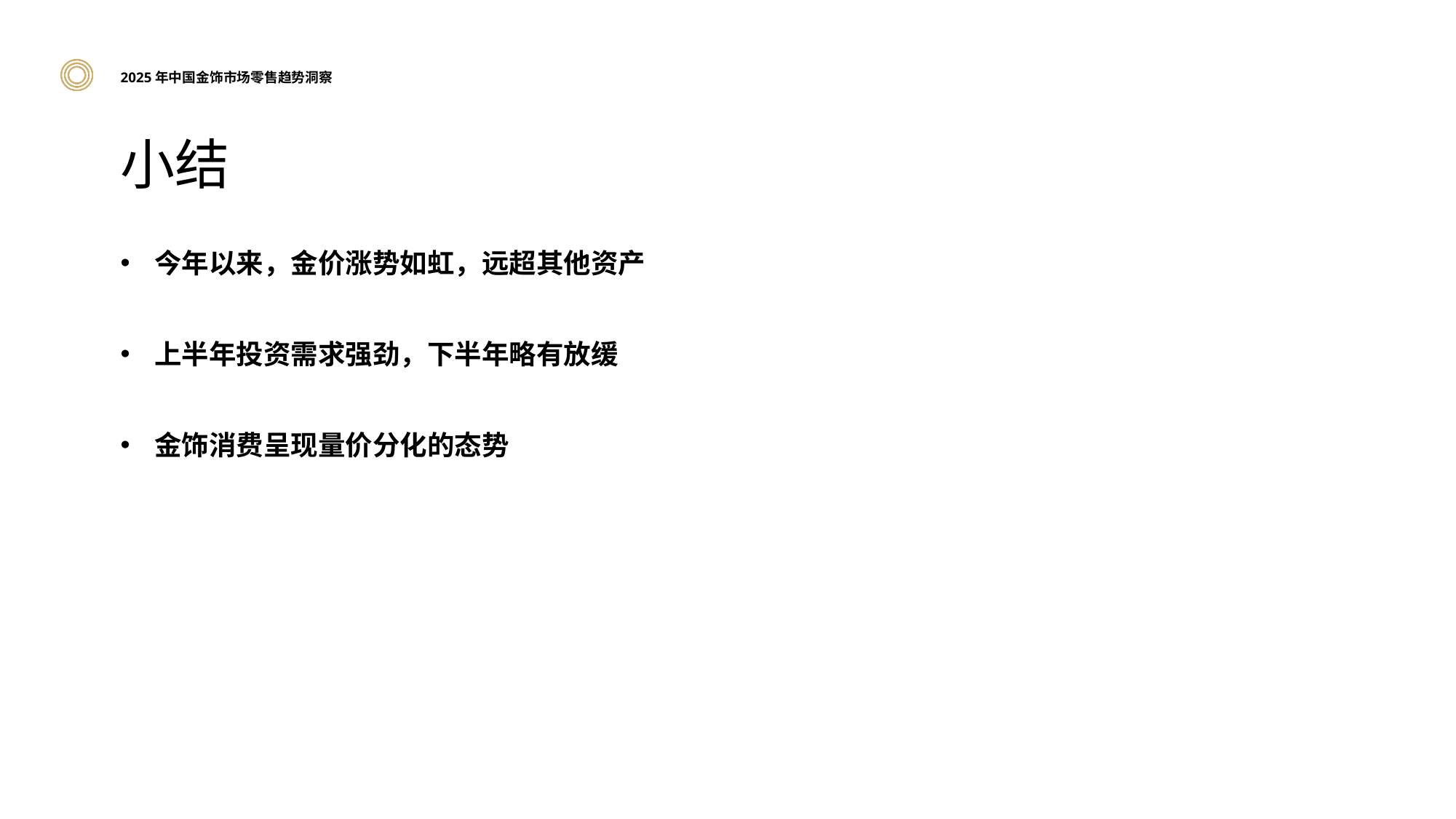

2025年中国金饰市场零售趋势洞察
# 小结
今年以来，金价涨势如虹，远超其他资产

上半年投资需求强劲，下半年略有放缓

金饰消费呈现量价分化的态势